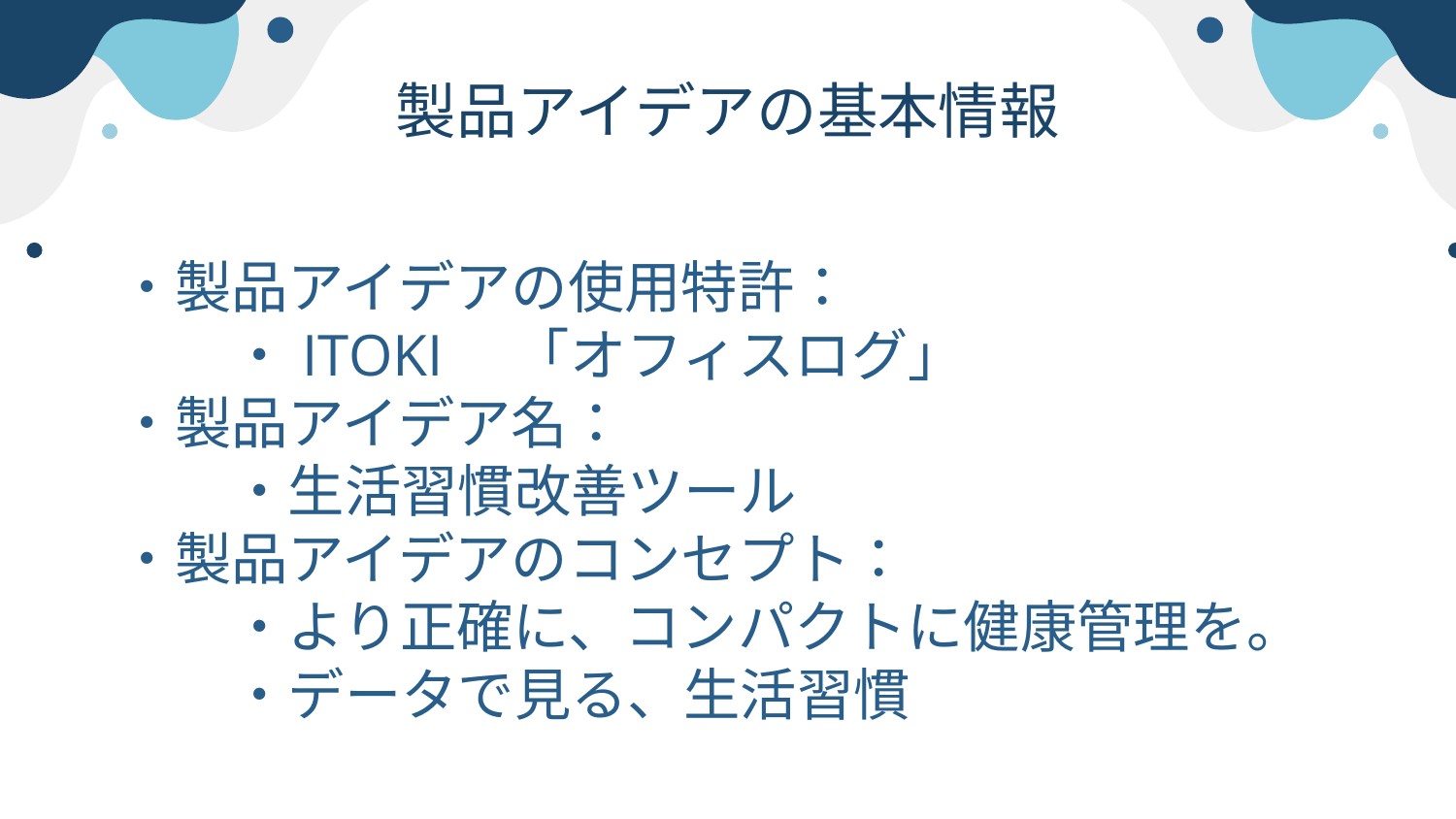

# 製品アイデアの基本情報

・製品アイデアの使用特許：
　　・ITOKI　「オフィスログ」
・製品アイデア名：
　　・生活習慣改善ツール
・製品アイデアのコンセプト：
　　・より正確に、コンパクトに健康管理を。
　　・データで見る、生活習慣